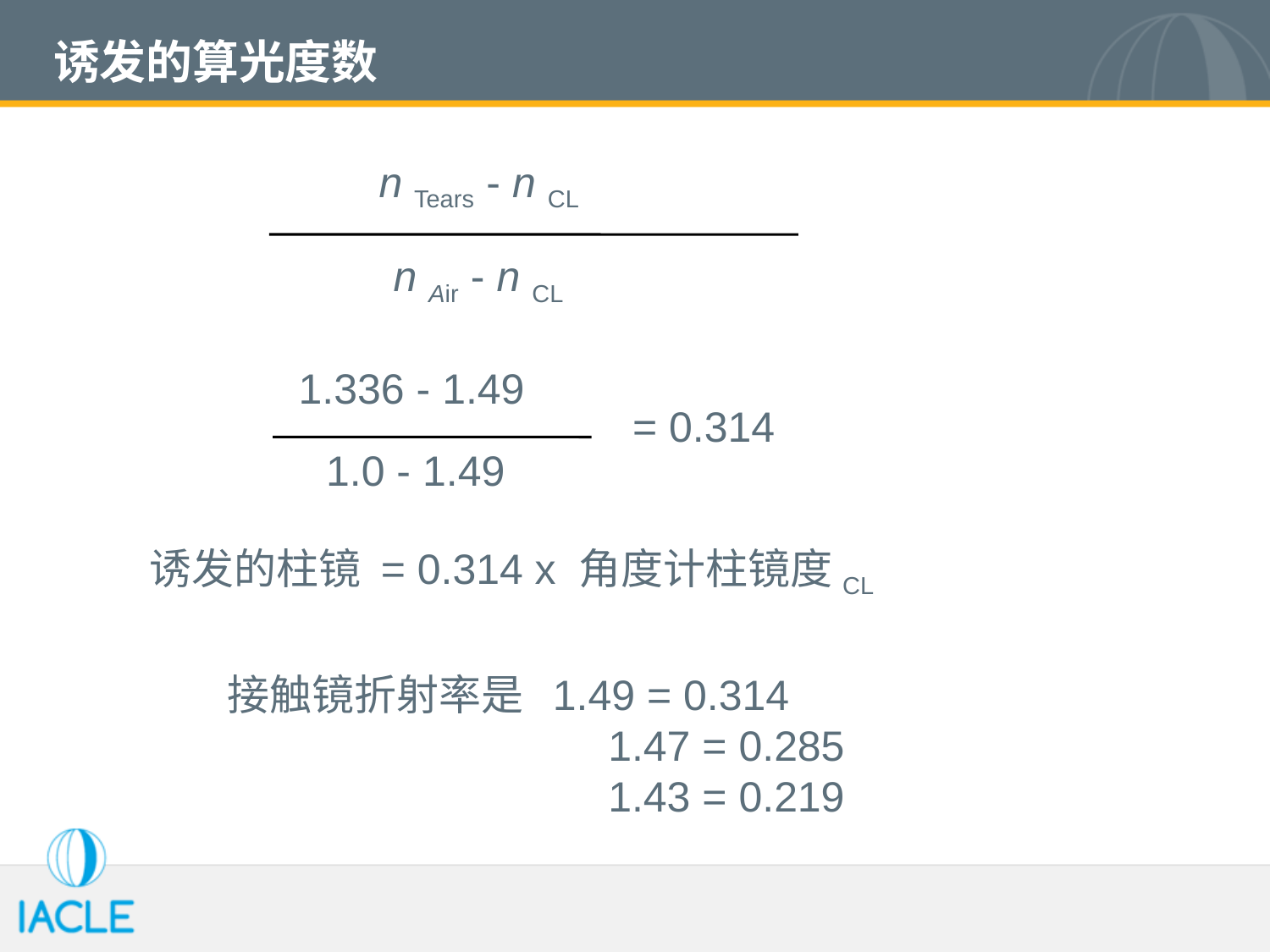

# 诱发的算光度数
n Tears - n CL

n Air - n CL
1.336 - 1.49
= 0.314

1.0 - 1.49
诱发的柱镜 = 0.314 x 角度计柱镜度CL
接触镜折射率是  1.49 = 0.314
		 	1.47 = 0.285
                		1.43 = 0.219